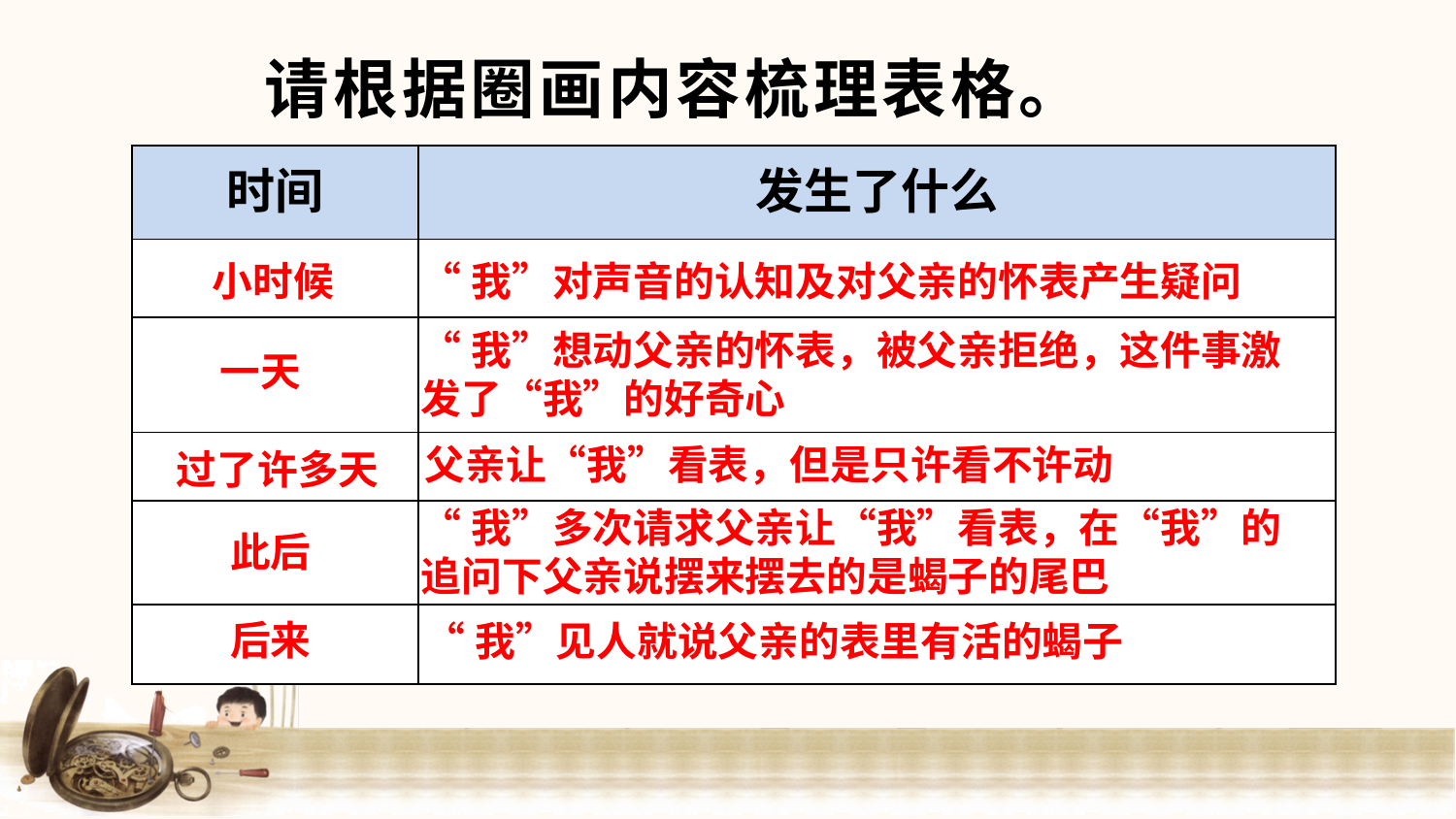

请根据圈画内容梳理表格。
| 时间 | 发生了什么 |
| --- | --- |
|  |  |
|  |  |
|  |  |
|  |  |
|  |  |
小时候
“我”对声音的认知及对父亲的怀表产生疑问
“我”想动父亲的怀表，被父亲拒绝，这件事激发了“我”的好奇心
一天
父亲让“我”看表，但是只许看不许动
过了许多天
“我”多次请求父亲让“我”看表，在“我”的追问下父亲说摆来摆去的是蝎子的尾巴
此后
后来
“我”见人就说父亲的表里有活的蝎子